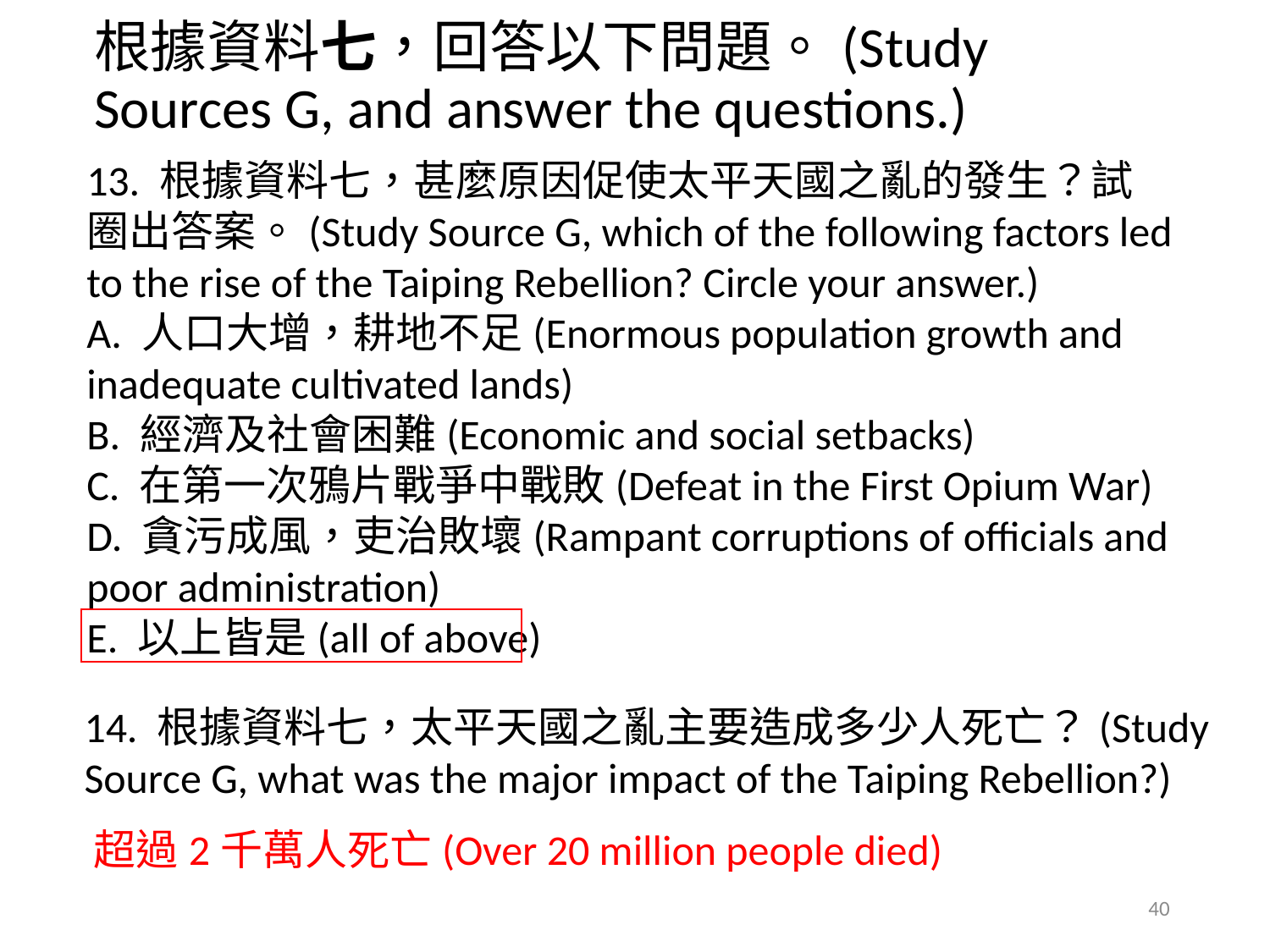

根據資料七，回答以下問題。(Study Sources G, and answer the questions.)

13. 根據資料七，甚麼原因促使太平天國之亂的發生？試圈出答案。(Study Source G, which of the following factors led to the rise of the Taiping Rebellion? Circle your answer.)
A. 人口大增，耕地不足(Enormous population growth and inadequate cultivated lands)
B. 經濟及社會困難(Economic and social setbacks)
C. 在第一次鴉片戰爭中戰敗(Defeat in the First Opium War)
D. 貪污成風，吏治敗壞(Rampant corruptions of officials and poor administration)
E. 以上皆是(all of above)

14. 根據資料七，太平天國之亂主要造成多少人死亡？(Study Source G, what was the major impact of the Taiping Rebellion?)

超過2千萬人死亡(Over 20 million people died)

40